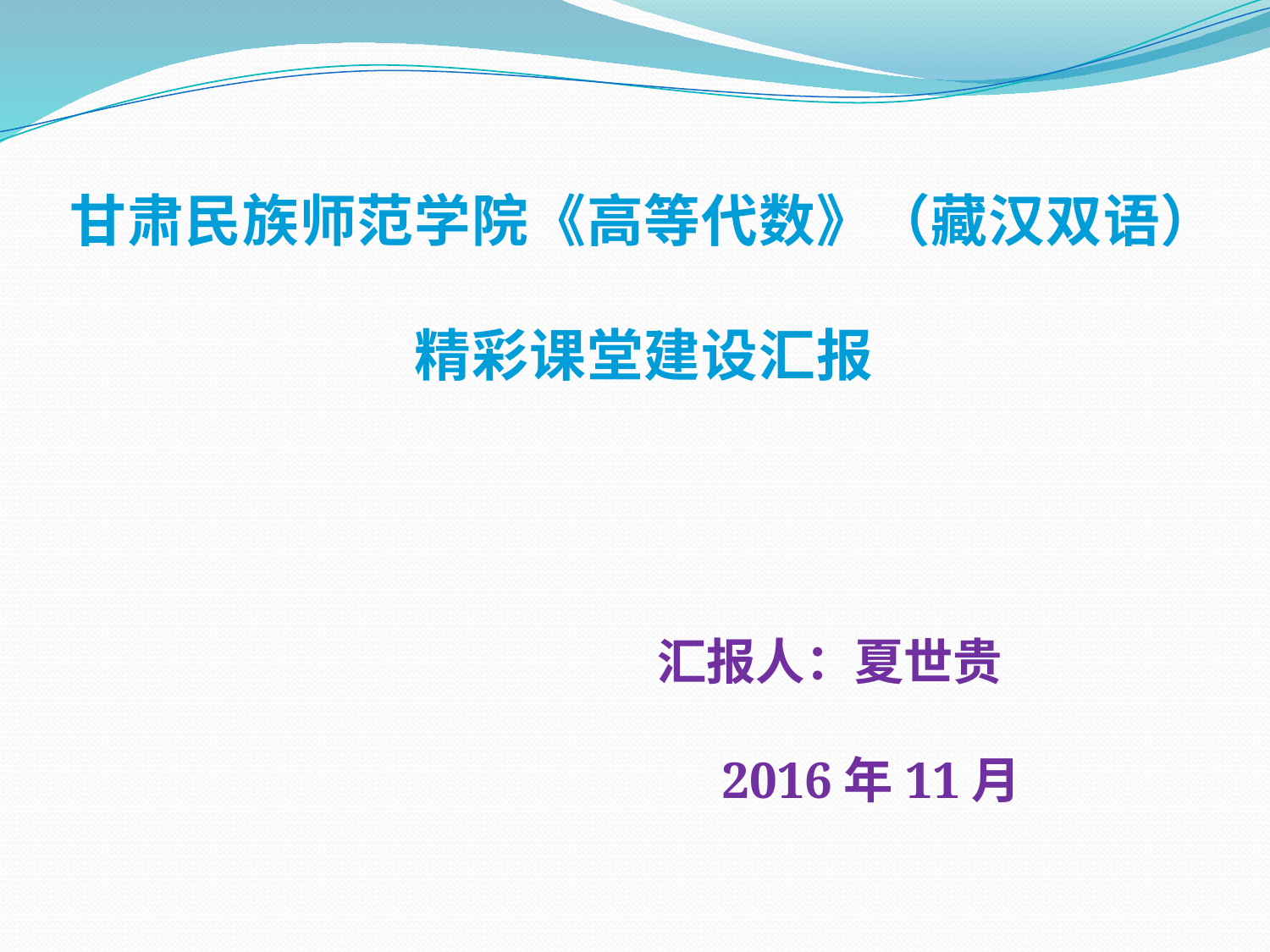

甘肃民族师范学院《高等代数》（藏汉双语）

精彩课堂建设汇报
汇报人：夏世贵

     2016年11月